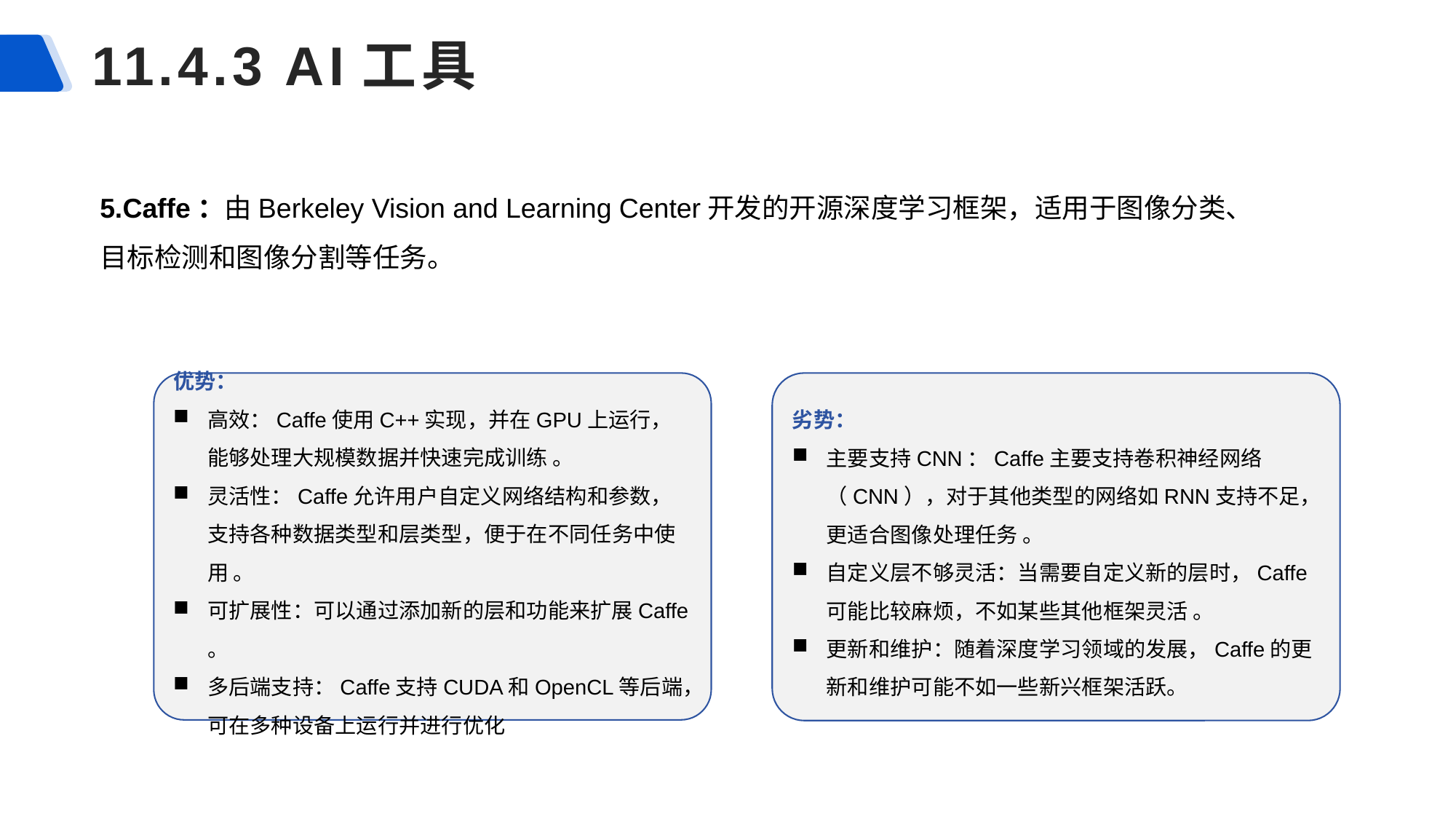

# 11.4.3 AI工具
5.Caffe：由Berkeley Vision and Learning Center开发的开源深度学习框架，适用于图像分类、目标检测和图像分割等任务。
优势：
高效：Caffe使用C++实现，并在GPU上运行，能够处理大规模数据并快速完成训练 。
灵活性：Caffe允许用户自定义网络结构和参数，支持各种数据类型和层类型，便于在不同任务中使用 。
可扩展性：可以通过添加新的层和功能来扩展Caffe 。
多后端支持：Caffe支持CUDA和OpenCL等后端，可在多种设备上运行并进行优化
劣势：
主要支持CNN：Caffe主要支持卷积神经网络（CNN），对于其他类型的网络如RNN支持不足，更适合图像处理任务 。
自定义层不够灵活：当需要自定义新的层时，Caffe可能比较麻烦，不如某些其他框架灵活 。
更新和维护：随着深度学习领域的发展，Caffe的更新和维护可能不如一些新兴框架活跃。